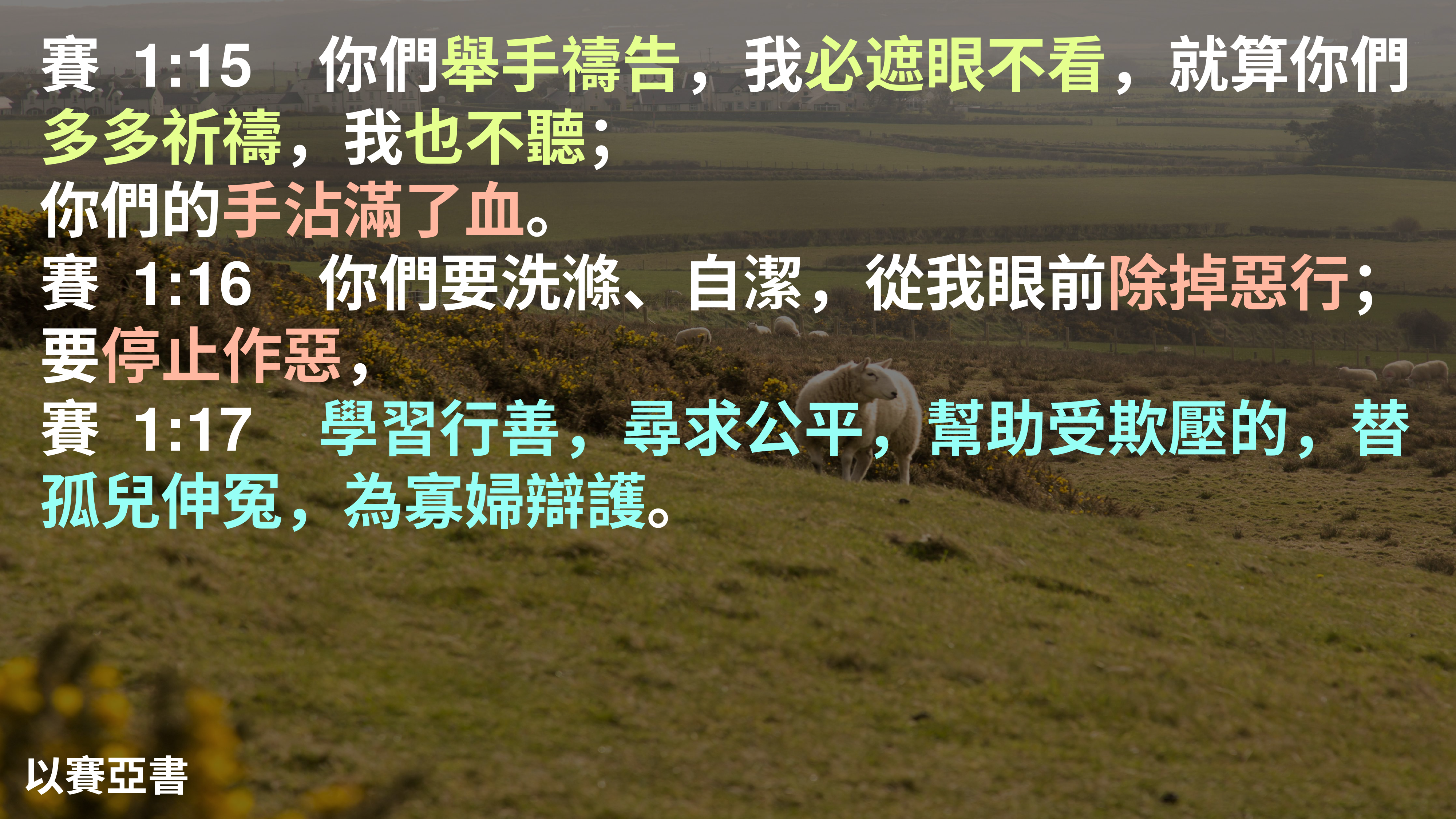

賽 1:15   你們舉手禱告，我必遮眼不看，就算你們多多祈禱，我也不聽；
你們的手沾滿了血。
賽 1:16   你們要洗滌、自潔，從我眼前除掉惡行；要停止作惡，
賽 1:17   學習行善，尋求公平，幫助受欺壓的，替孤兒伸冤，為寡婦辯護。
以賽亞書